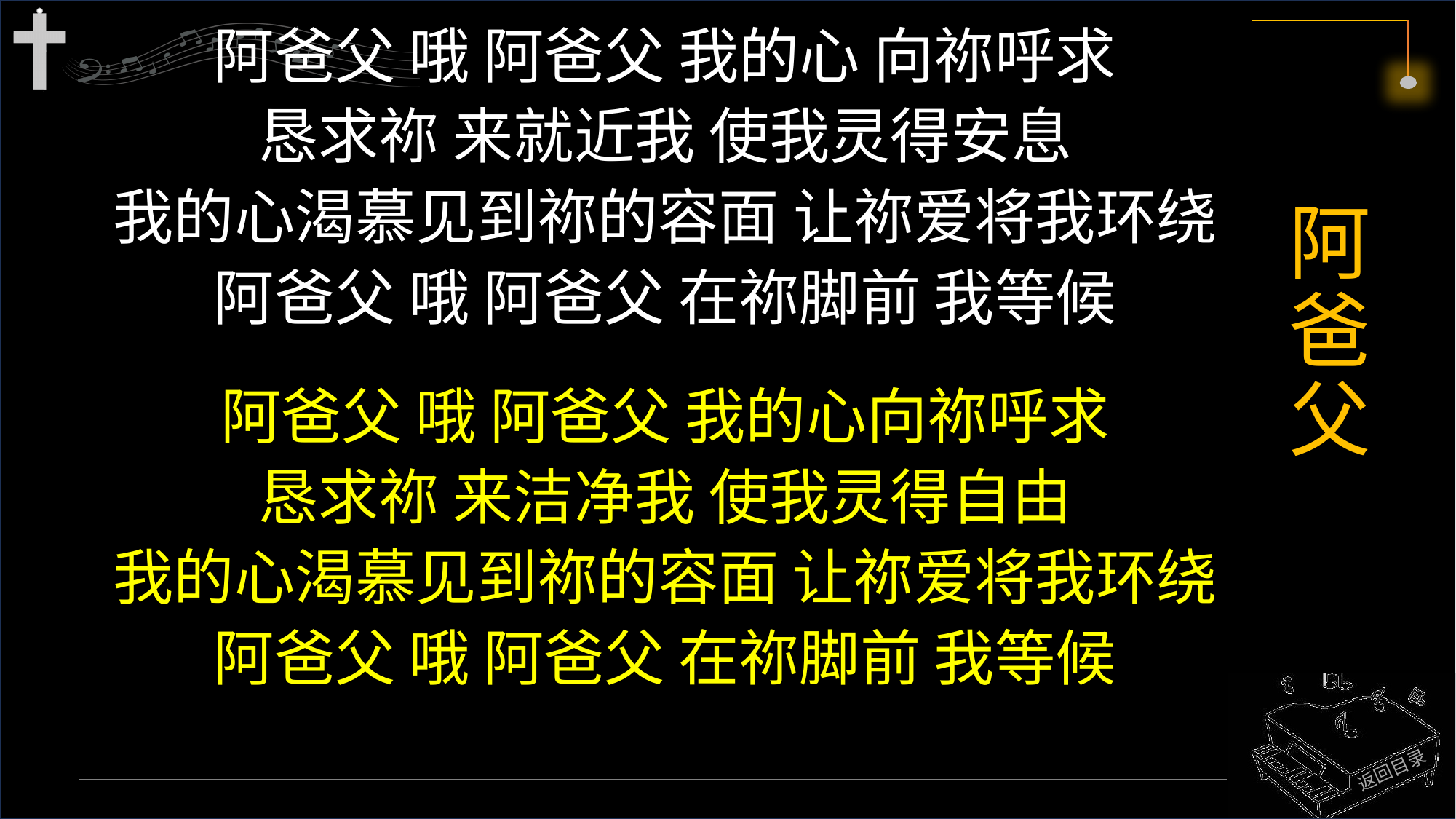

阿爸父 哦 阿爸父 我的心 向祢呼求
恳求祢 来就近我 使我灵得安息
我的心渴慕见到祢的容面 让祢爱将我环绕
阿爸父 哦 阿爸父 在祢脚前 我等候

阿爸父 哦 阿爸父 我的心向祢呼求
恳求祢 来洁净我 使我灵得自由
我的心渴慕见到祢的容面 让祢爱将我环绕
阿爸父 哦 阿爸父 在祢脚前 我等候
# 阿爸父